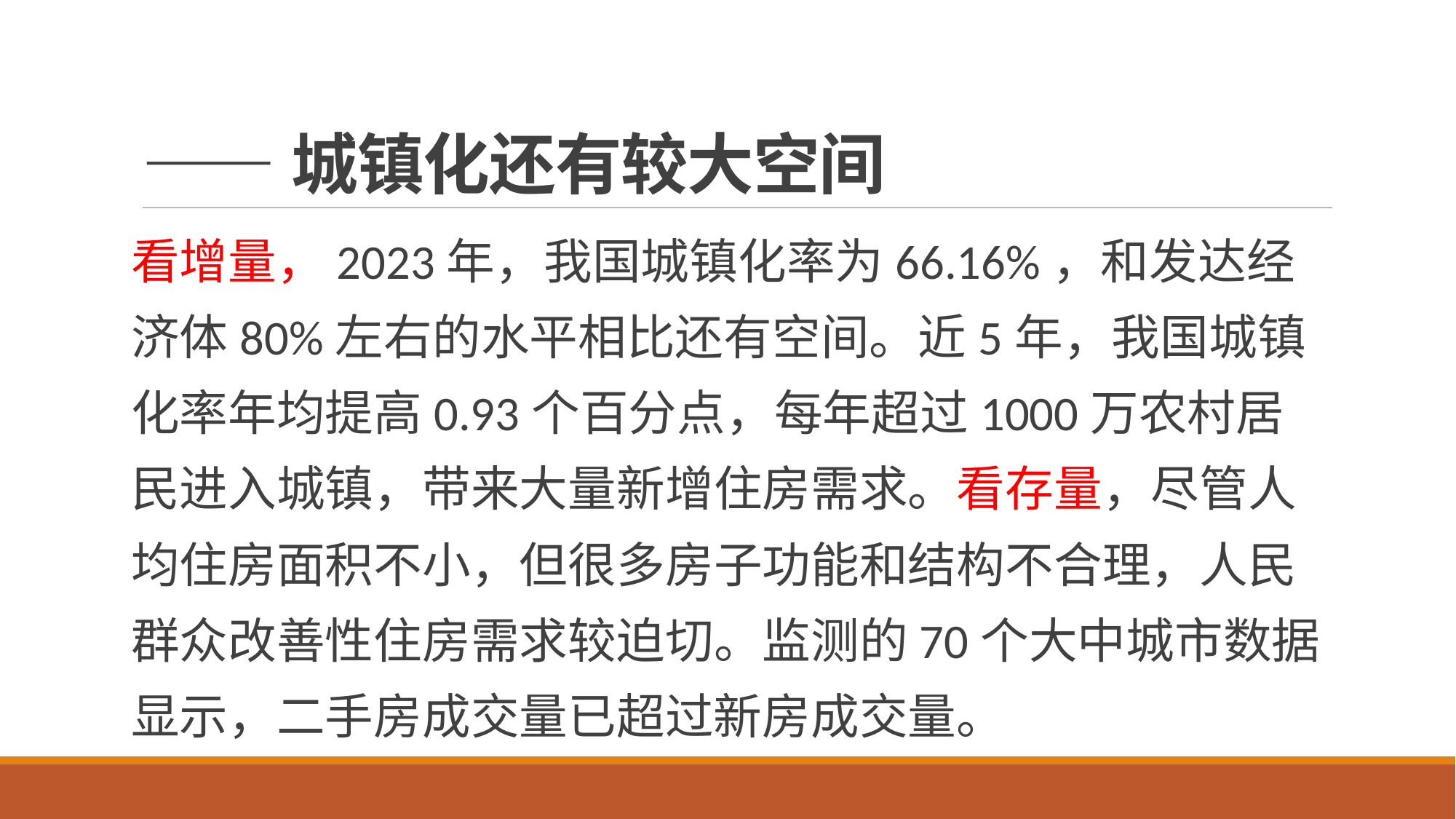

# ——城镇化还有较大空间
看增量，2023年，我国城镇化率为66.16%，和发达经济体80%左右的水平相比还有空间。近5年，我国城镇化率年均提高0.93个百分点，每年超过1000万农村居民进入城镇，带来大量新增住房需求。看存量，尽管人均住房面积不小，但很多房子功能和结构不合理，人民群众改善性住房需求较迫切。监测的70个大中城市数据显示，二手房成交量已超过新房成交量。